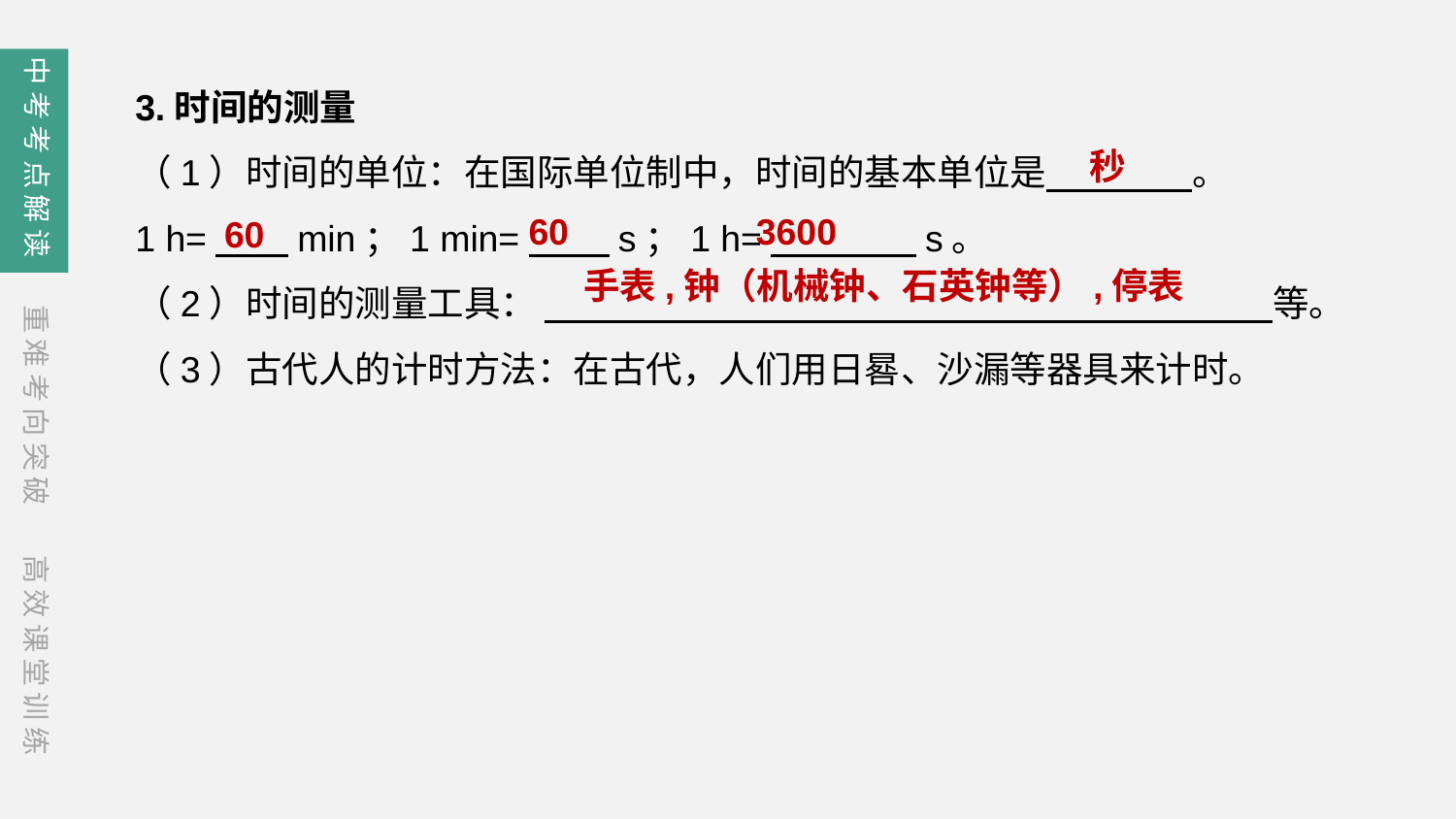

中考考点解读

3.时间的测量
（1）时间的单位：在国际单位制中，时间的基本单位是　　　　。
1 h=　　min；1 min=　　 s；1 h=　　　　s。
（2）时间的测量工具： 　　　　　　　　　　　　　　　　　　　　等。
（3）古代人的计时方法：在古代，人们用日晷、沙漏等器具来计时。
秒
3600
60
60
手表,钟（机械钟、石英钟等）,停表
重难考向突破
高效课堂训练